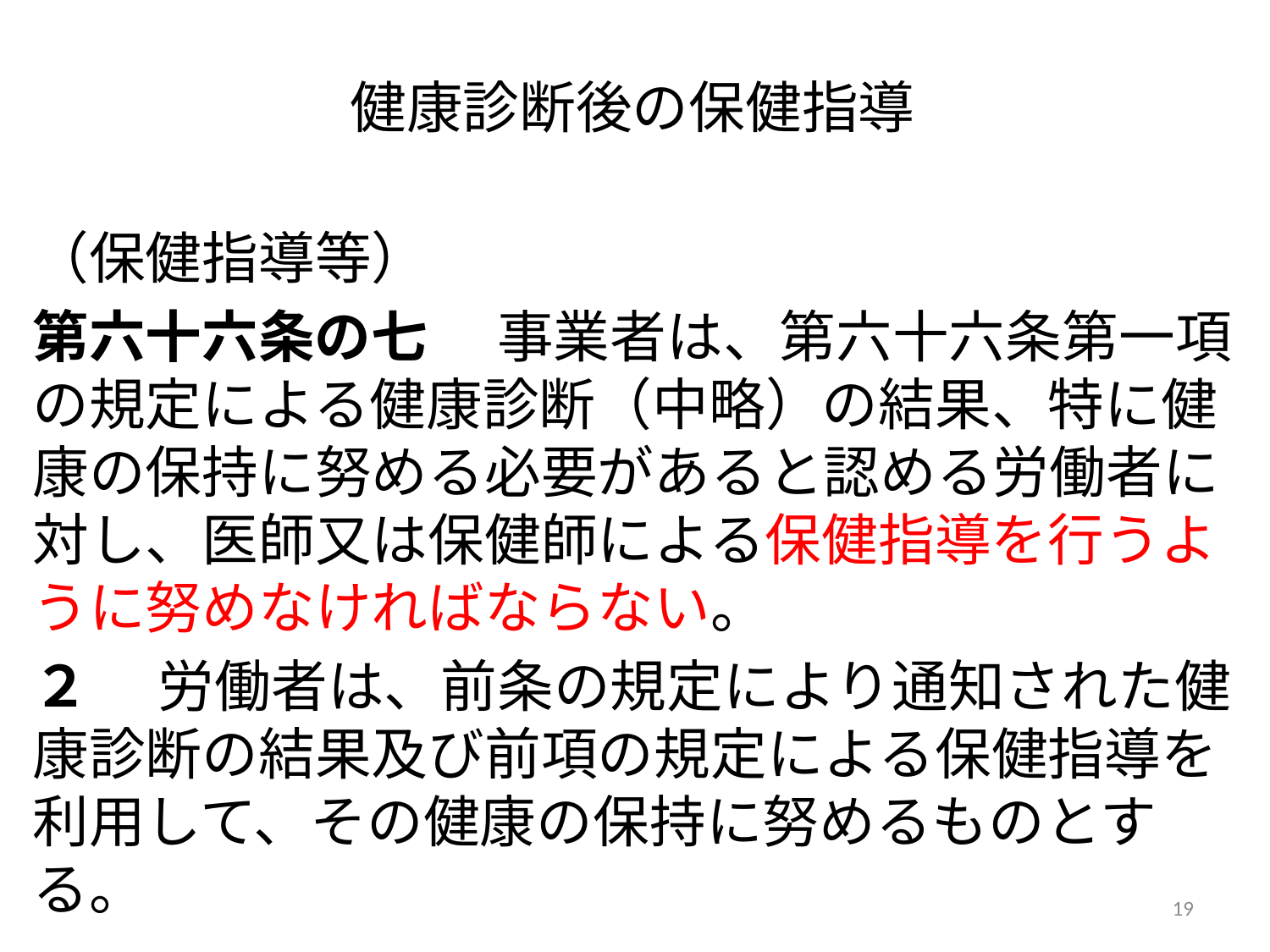

健康診断後の保健指導
（保健指導等）
第六十六条の七 　事業者は、第六十六条第一項の規定による健康診断（中略）の結果、特に健康の保持に努める必要があると認める労働者に対し、医師又は保健師による保健指導を行うように努めなければならない。
２ 　労働者は、前条の規定により通知された健康診断の結果及び前項の規定による保健指導を利用して、その健康の保持に努めるものとする。

19